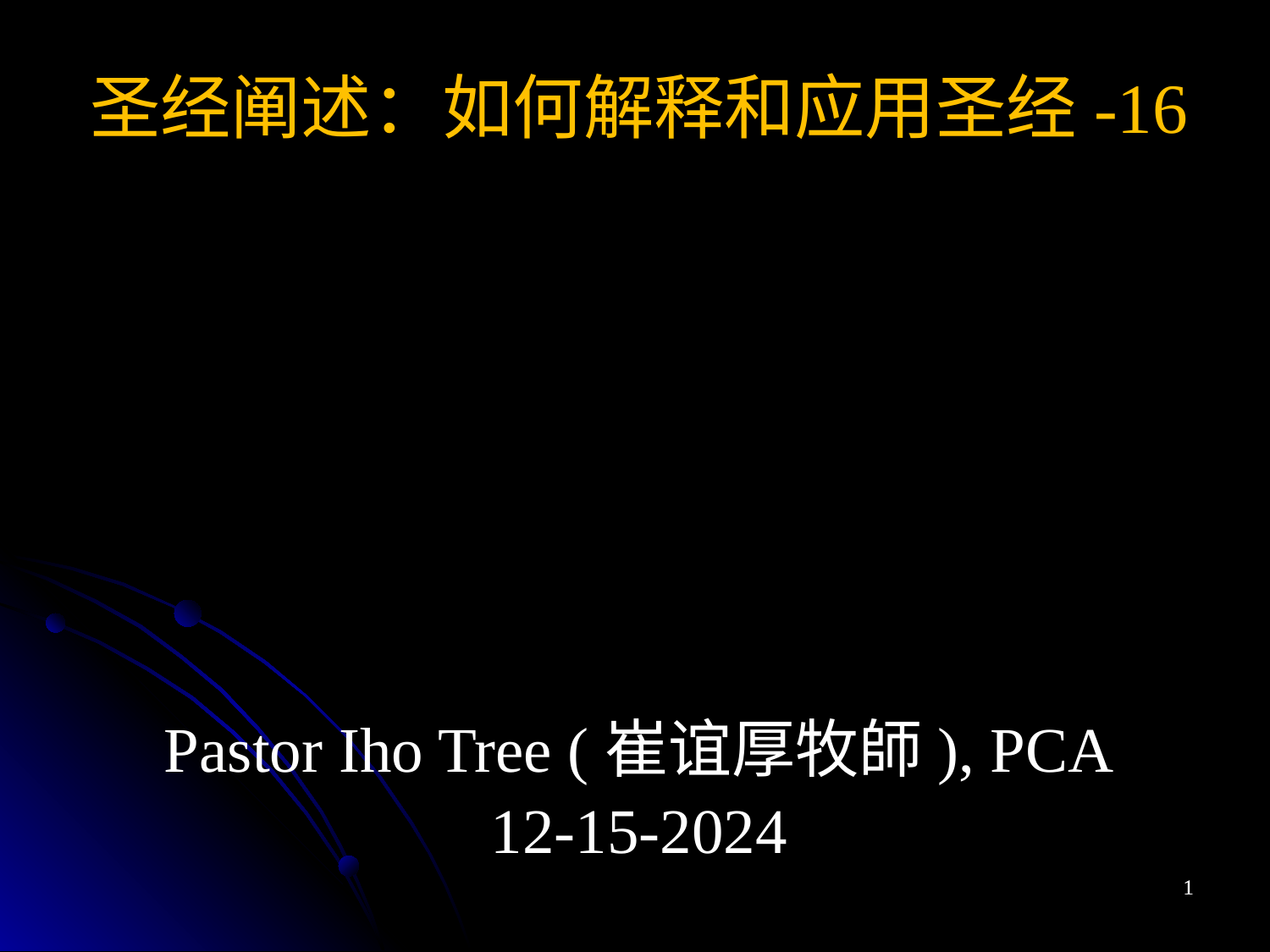

圣经阐述：如何解释和应用圣经-16

Pastor Iho Tree (崔谊厚牧師), PCA
12-15-2024
1
1